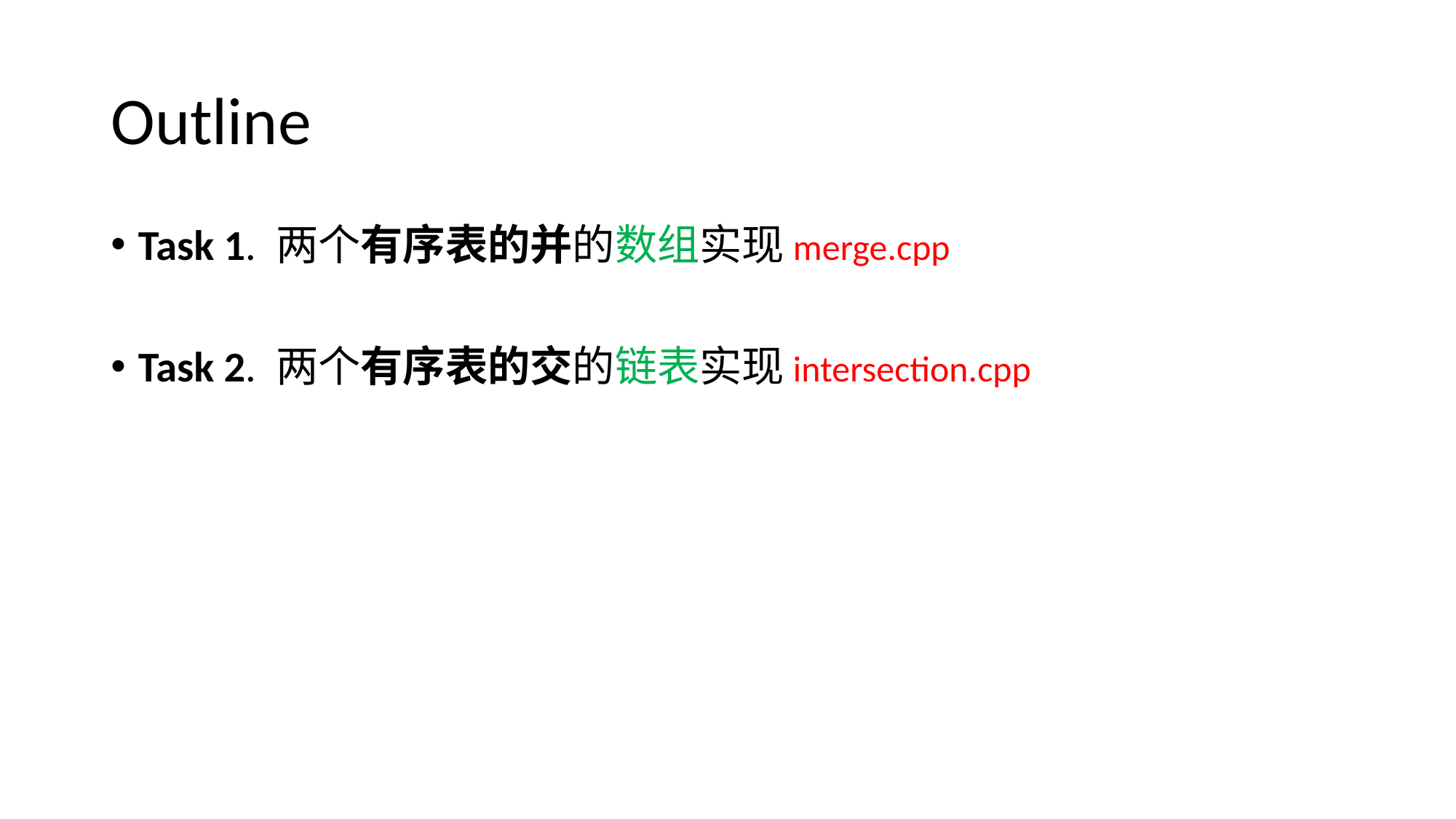

# Outline
Task 1. 两个有序表的并的数组实现	merge.cpp

Task 2. 两个有序表的交的链表实现	intersection.cpp